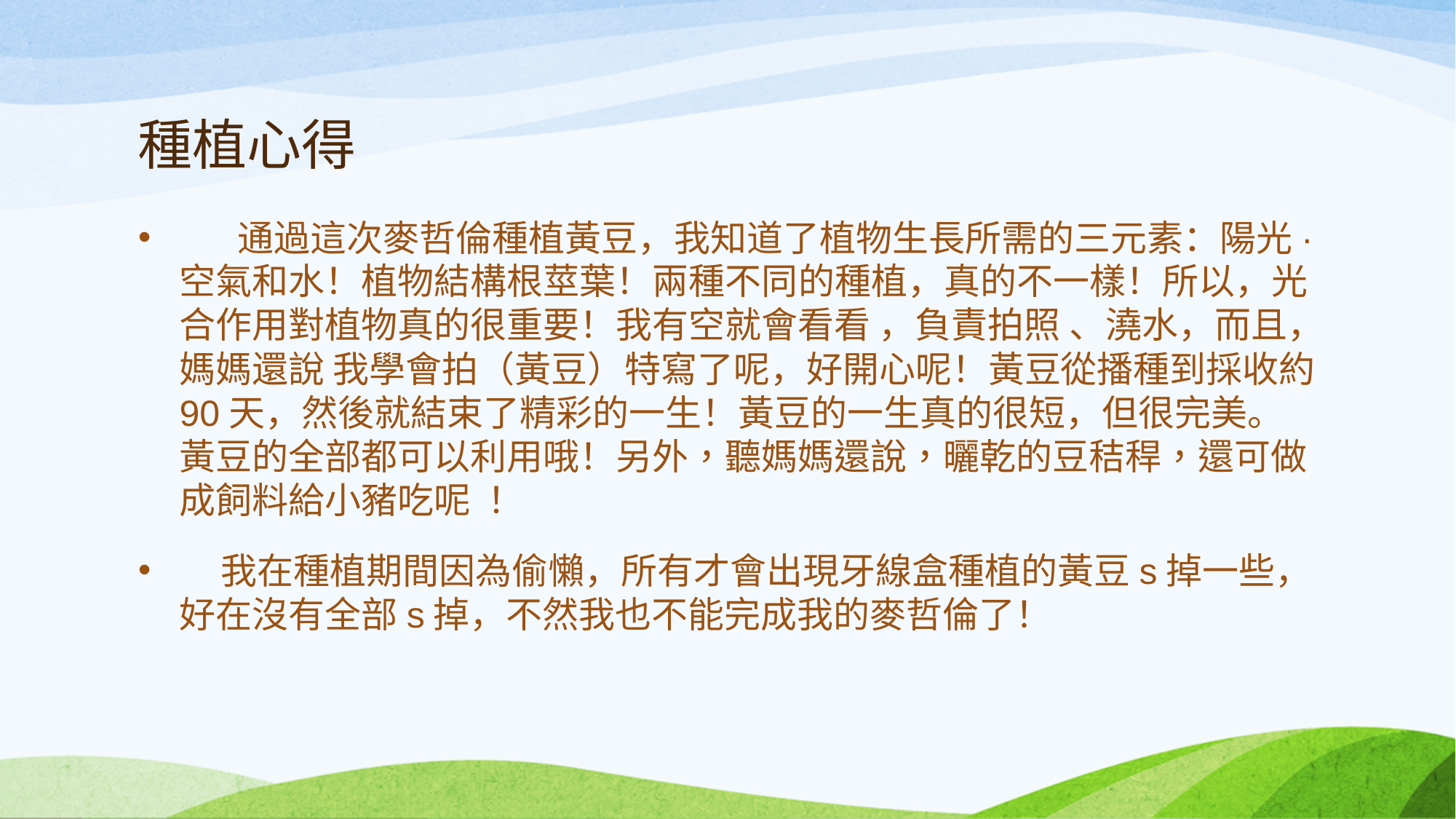

# 種植心得
      通過這次麥哲倫種植黃豆，我知道了植物生長所需的三元素：陽光·空氣和水！植物結構根莖葉！兩種不同的種植，真的不一樣！所以，光合作用對植物真的很重要！我有空就會看看 ，負責拍照 、澆水，而且，媽媽還說 我學會拍（黃豆）特寫了呢，好開心呢！黃豆從播種到採收約90天，然後就結束了精彩的一生！黃豆的一生真的很短，但很完美。黃豆的全部都可以利用哦！另外，聽媽媽還說，曬乾的豆秸稈，還可做成飼料給小豬吃呢 ！
    我在種植期間因為偷懶，所有才會出現牙線盒種植的黃豆s掉一些，好在沒有全部s掉，不然我也不能完成我的麥哲倫了！